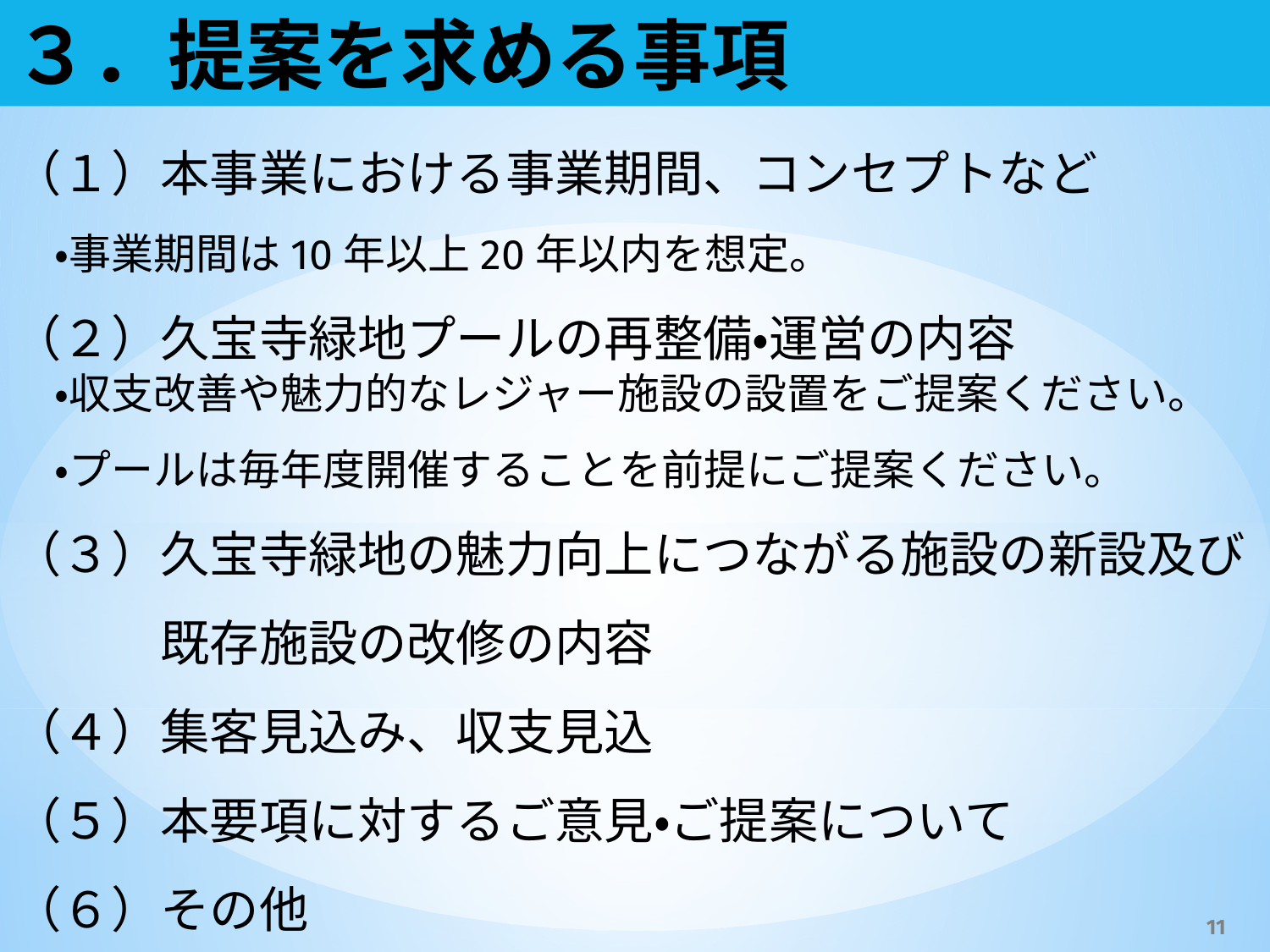

# ３．提案を求める事項
（１）本事業における事業期間、コンセプトなど
　・事業期間は10年以上20年以内を想定。
（２）久宝寺緑地プールの再整備・運営の内容
　・収支改善や魅力的なレジャー施設の設置をご提案ください。
　・プールは毎年度開催することを前提にご提案ください。
（３）久宝寺緑地の魅力向上につながる施設の新設及び
　　　既存施設の改修の内容
（４）集客見込み、収支見込
（５）本要項に対するご意見・ご提案について
（６）その他
11